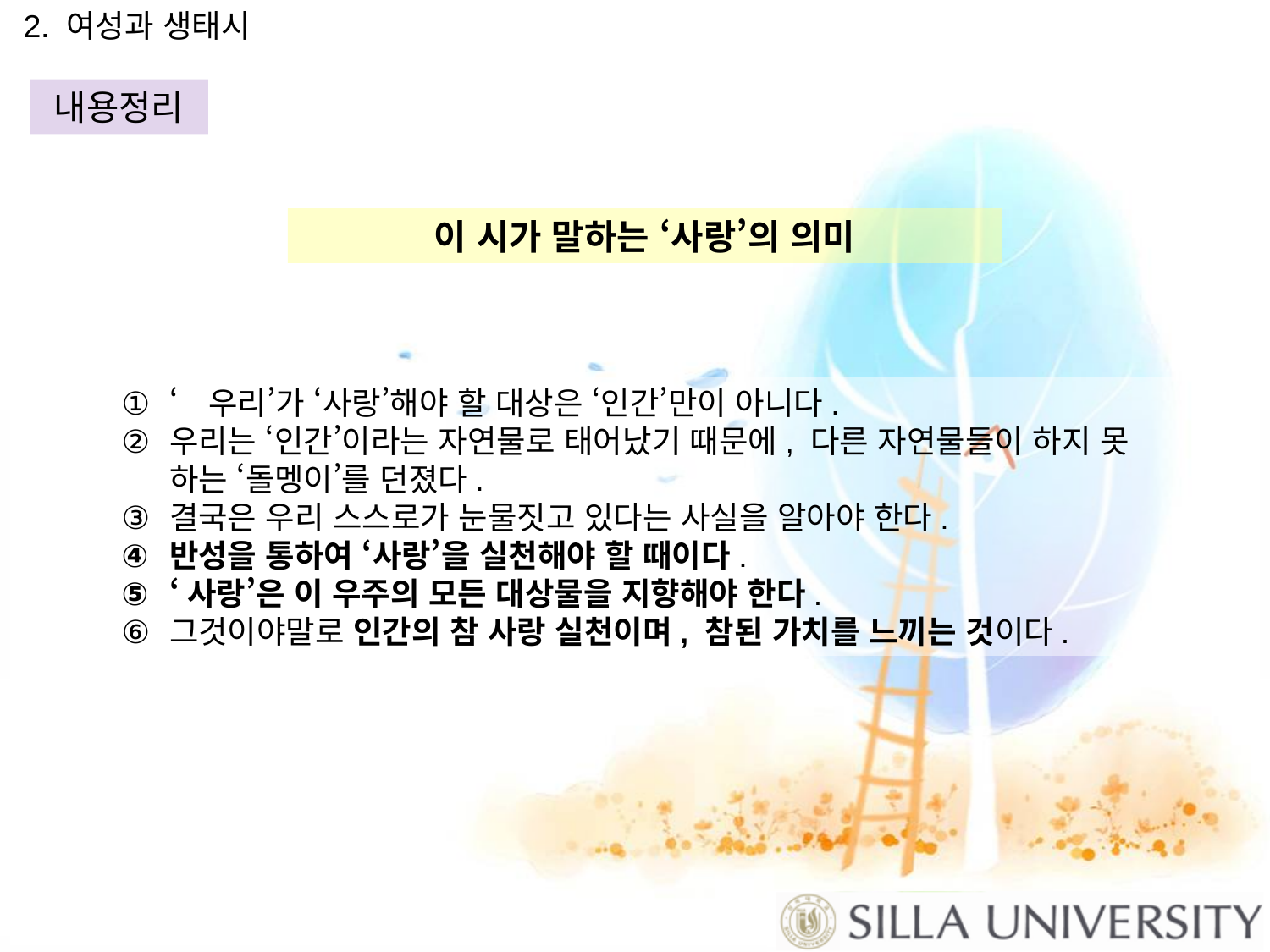

내용정리
이 시가 말하는 ‘사랑’의 의미
‘우리’가 ‘사랑’해야 할 대상은 ‘인간’만이 아니다.
우리는 ‘인간’이라는 자연물로 태어났기 때문에, 다른 자연물들이 하지 못 하는 ‘돌멩이’를 던졌다.
결국은 우리 스스로가 눈물짓고 있다는 사실을 알아야 한다.
반성을 통하여 ‘사랑’을 실천해야 할 때이다.
‘사랑’은 이 우주의 모든 대상물을 지향해야 한다.
그것이야말로 인간의 참 사랑 실천이며, 참된 가치를 느끼는 것이다.